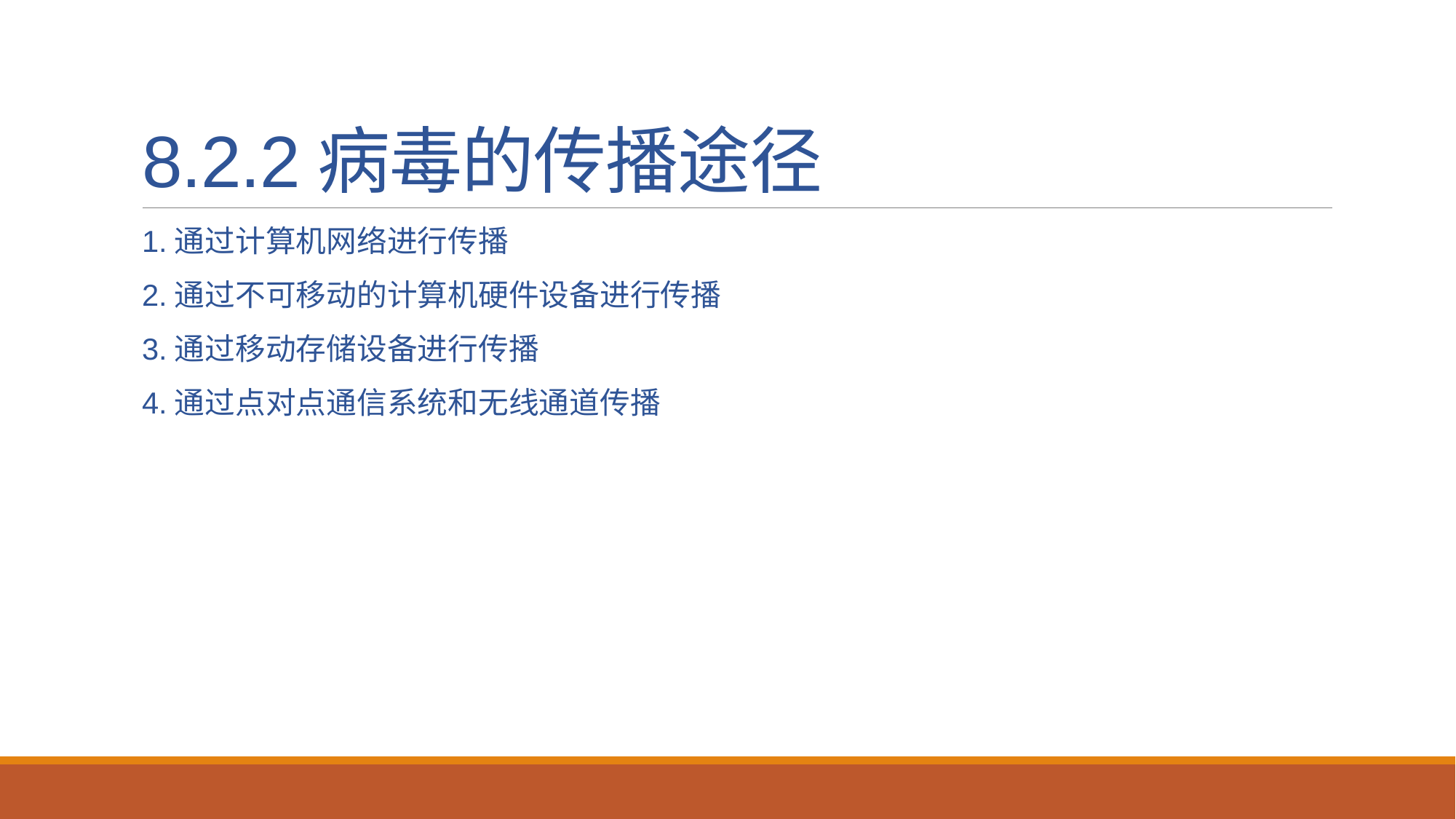

# 8.2.2病毒的传播途径
1.通过计算机网络进行传播
2.通过不可移动的计算机硬件设备进行传播
3.通过移动存储设备进行传播
4.通过点对点通信系统和无线通道传播